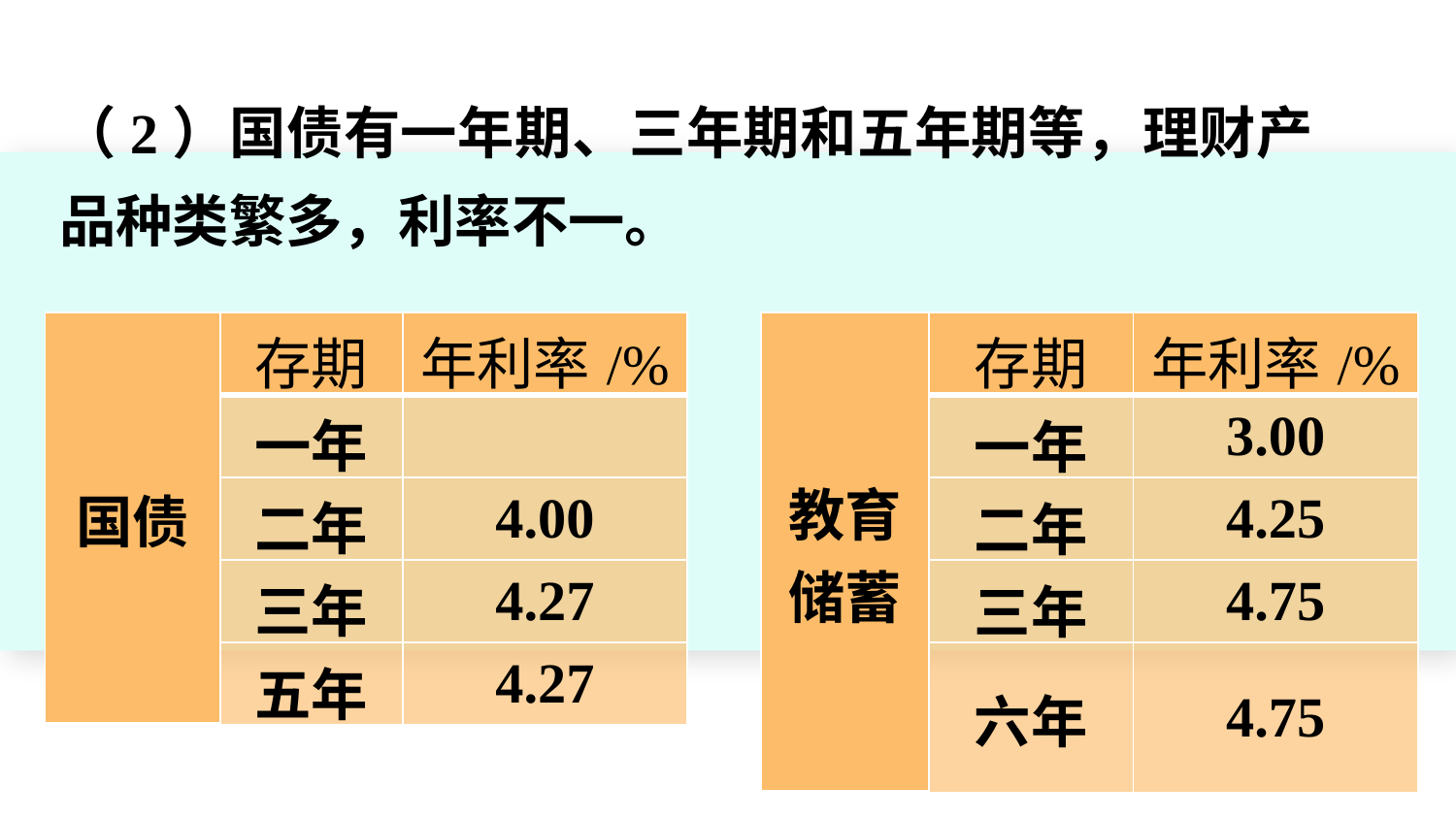

（2）国债有一年期、三年期和五年期等，理财产品种类繁多，利率不一。
| 国债 | 存期 | 年利率/% |
| --- | --- | --- |
|  | 一年 |  |
|  | 二年 | 4.00 |
|  | 三年 | 4.27 |
|  | 五年 | 4.27 |
| 教育储蓄 | 存期 | 年利率/% |
| --- | --- | --- |
|  | 一年 | 3.00 |
|  | 二年 | 4.25 |
|  | 三年 | 4.75 |
|  | 六年 | 4.75 |